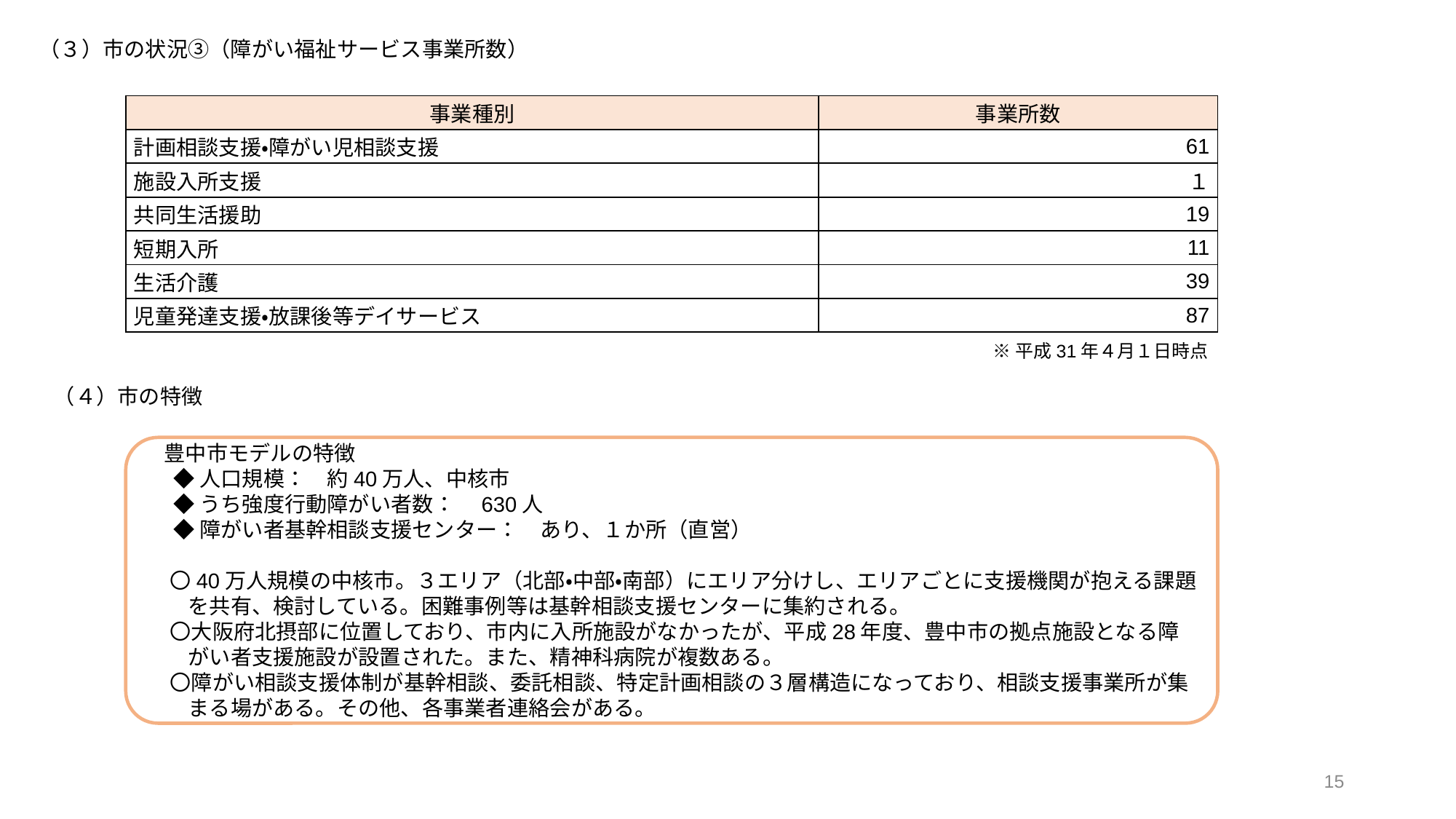

（３）市の状況③（障がい福祉サービス事業所数）
| 事業種別 | 事業所数 |
| --- | --- |
| 計画相談支援・障がい児相談支援 | 61 |
| 施設入所支援 | １ |
| 共同生活援助 | 19 |
| 短期入所 | 11 |
| 生活介護 | 39 |
| 児童発達支援・放課後等デイサービス | 87 |
※平成31年４月１日時点
（４）市の特徴
豊中市モデルの特徴
◆人口規模：　約40万人、中核市
◆うち強度行動障がい者数：　630人
◆障がい者基幹相談支援センター：　あり、１か所（直営）

〇40万人規模の中核市。３エリア（北部・中部・南部）にエリア分けし、エリアごとに支援機関が抱える課題を共有、検討している。困難事例等は基幹相談支援センターに集約される。
〇大阪府北摂部に位置しており、市内に入所施設がなかったが、平成28年度、豊中市の拠点施設となる障がい者支援施設が設置された。また、精神科病院が複数ある。
〇障がい相談支援体制が基幹相談、委託相談、特定計画相談の３層構造になっており、相談支援事業所が集まる場がある。その他、各事業者連絡会がある。
15